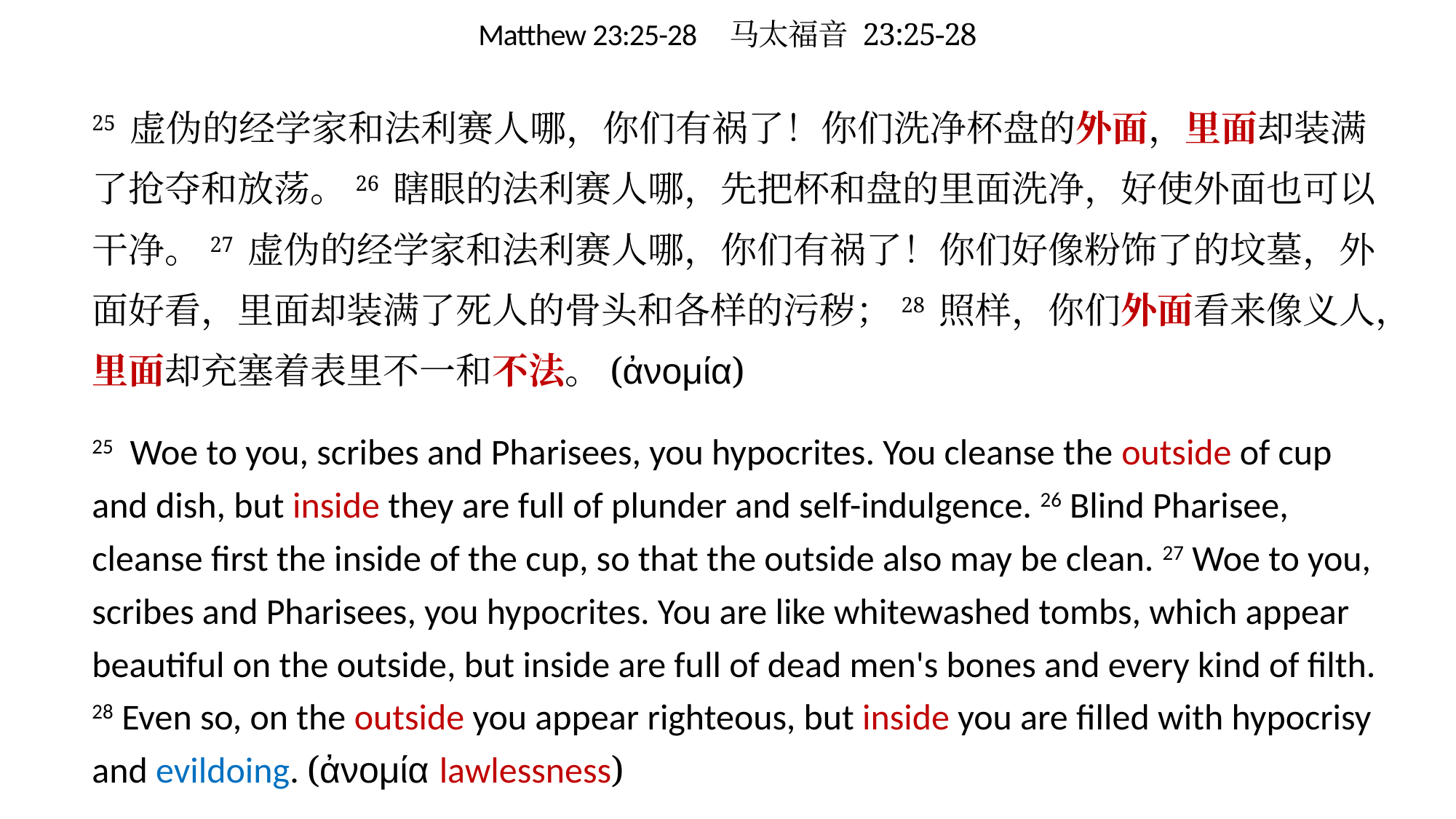

# Matthew 23:25-28    马太福音 23:25-28
25 虚伪的经学家和法利赛人哪，你们有祸了！你们洗净杯盘的外面，里面却装满了抢夺和放荡。26 瞎眼的法利赛人哪，先把杯和盘的里面洗净，好使外面也可以干净。27 虚伪的经学家和法利赛人哪，你们有祸了！你们好像粉饰了的坟墓，外面好看，里面却装满了死人的骨头和各样的污秽；28 照样，你们外面看来像义人，里面却充塞着表里不一和不法。(ἀνομία)
25  Woe to you, scribes and Pharisees, you hypocrites. You cleanse the outside of cup and dish, but inside they are full of plunder and self-indulgence. 26 Blind Pharisee, cleanse first the inside of the cup, so that the outside also may be clean. 27 Woe to you, scribes and Pharisees, you hypocrites. You are like whitewashed tombs, which appear beautiful on the outside, but inside are full of dead men's bones and every kind of filth. 28 Even so, on the outside you appear righteous, but inside you are filled with hypocrisy and evildoing. (ἀνομία lawlessness)